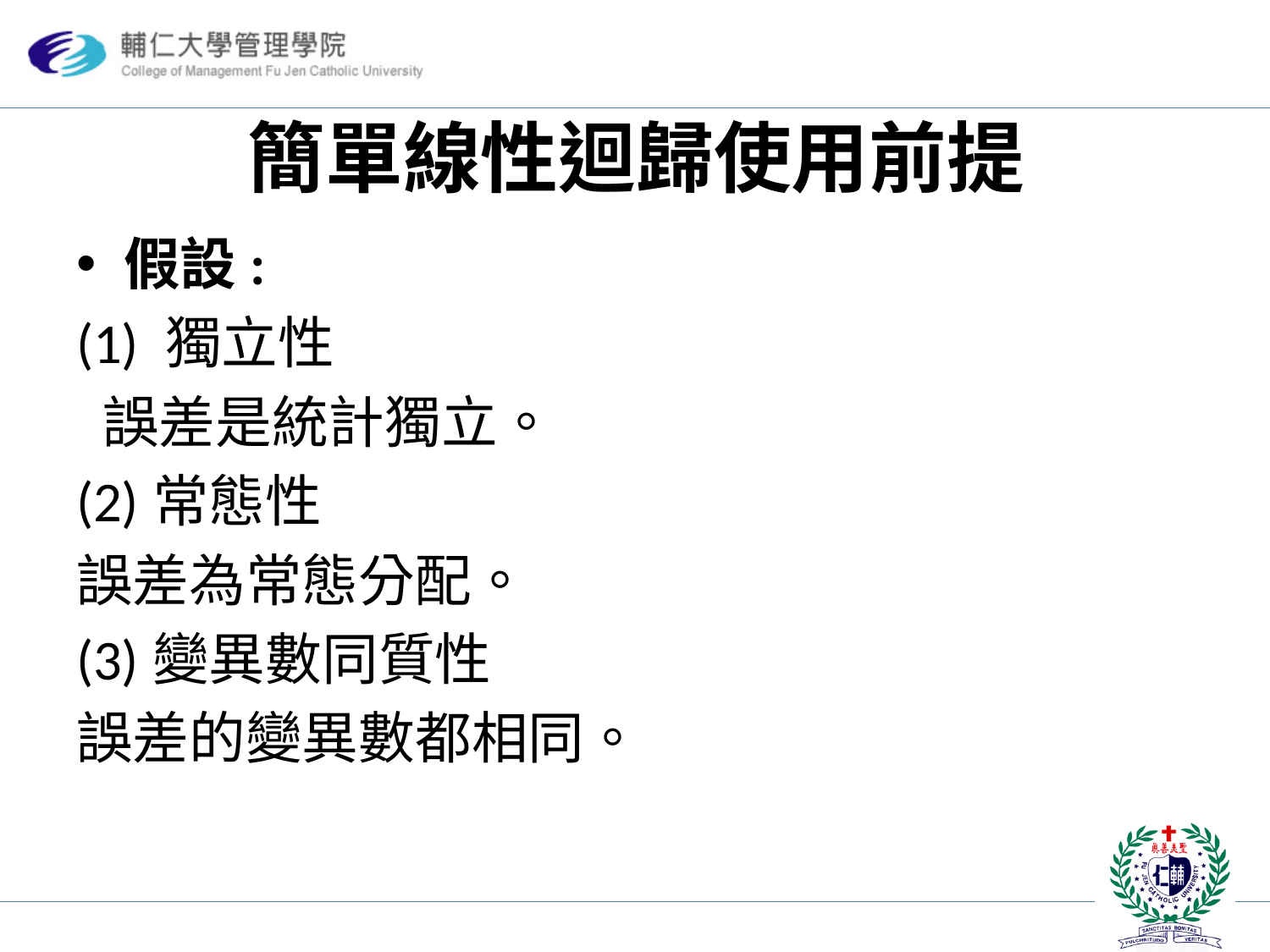

# 簡單線性迴歸使用前提
假設:
(1) 獨立性
 誤差是統計獨立。
(2)常態性
誤差為常態分配。
(3)變異數同質性
誤差的變異數都相同。